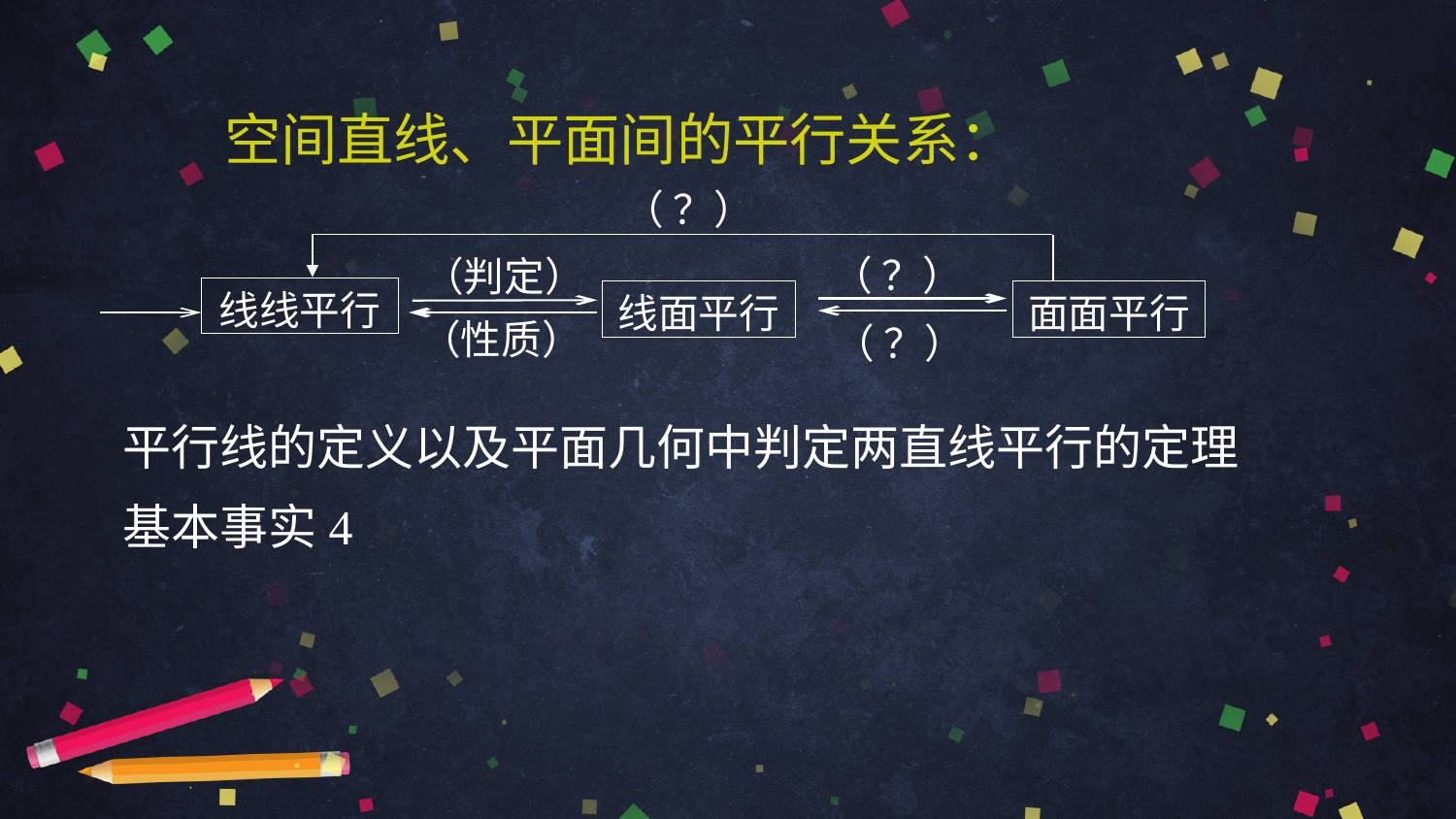

空间直线、平面间的平行关系：
（ ？）
（判定）
线线平行
线面平行
面面平行
（ ？）
（性质）
（ ？）
平行线的定义以及平面几何中判定两直线平行的定理
基本事实4